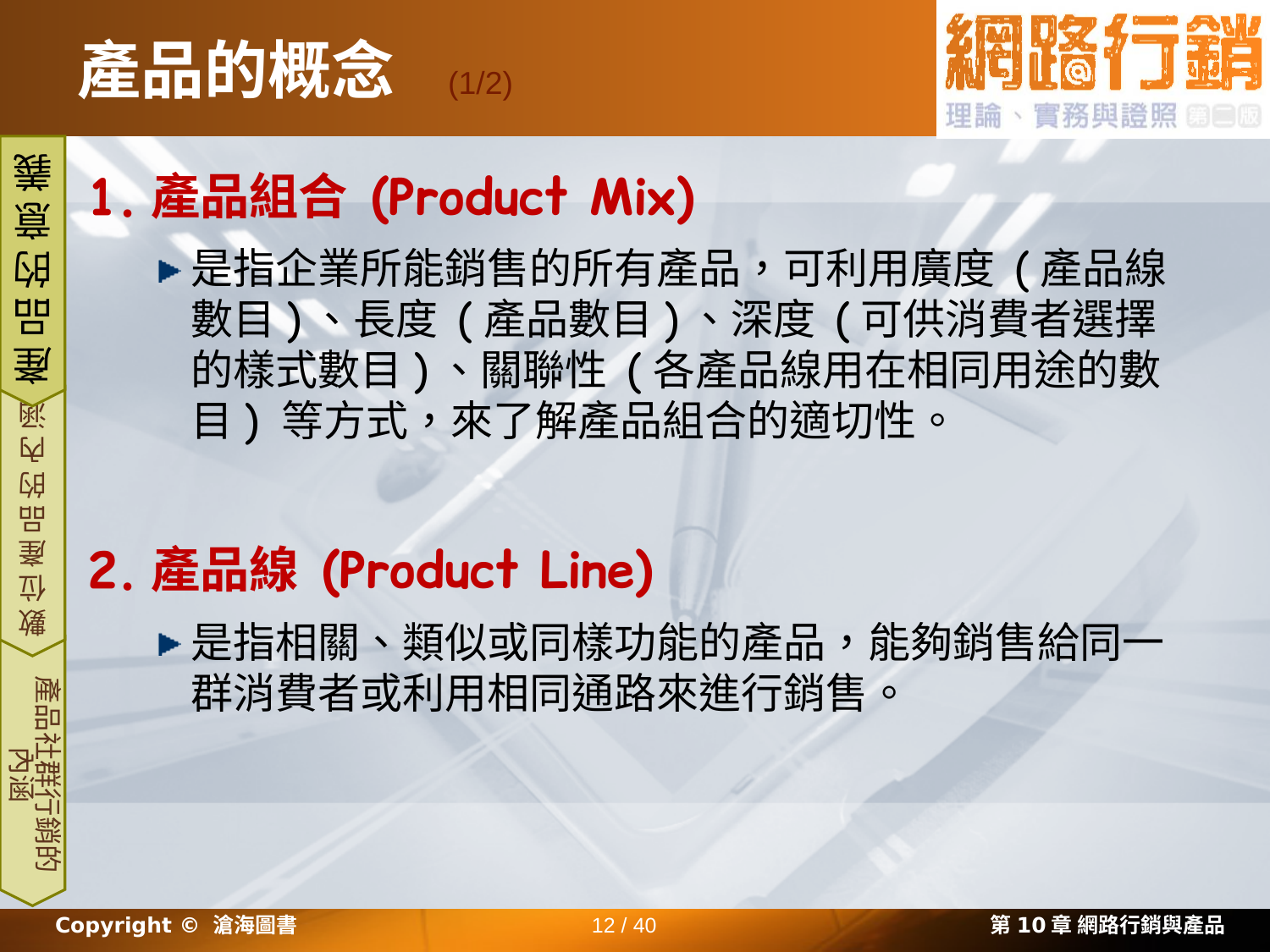

# 產品的概念
(1/2)
1.產品組合 (Product Mix)
是指企業所能銷售的所有產品，可利用廣度 (產品線數目)、長度 (產品數目)、深度 (可供消費者選擇的樣式數目)、關聯性 (各產品線用在相同用途的數目) 等方式，來了解產品組合的適切性。

2.產品線 (Product Line)
是指相關、類似或同樣功能的產品，能夠銷售給同一群消費者或利用相同通路來進行銷售。
產品的意義
數位產品的內涵
產品社群行銷的內涵

Copyright © 滄海圖書
12 / 40
第10章 網路行銷與產品